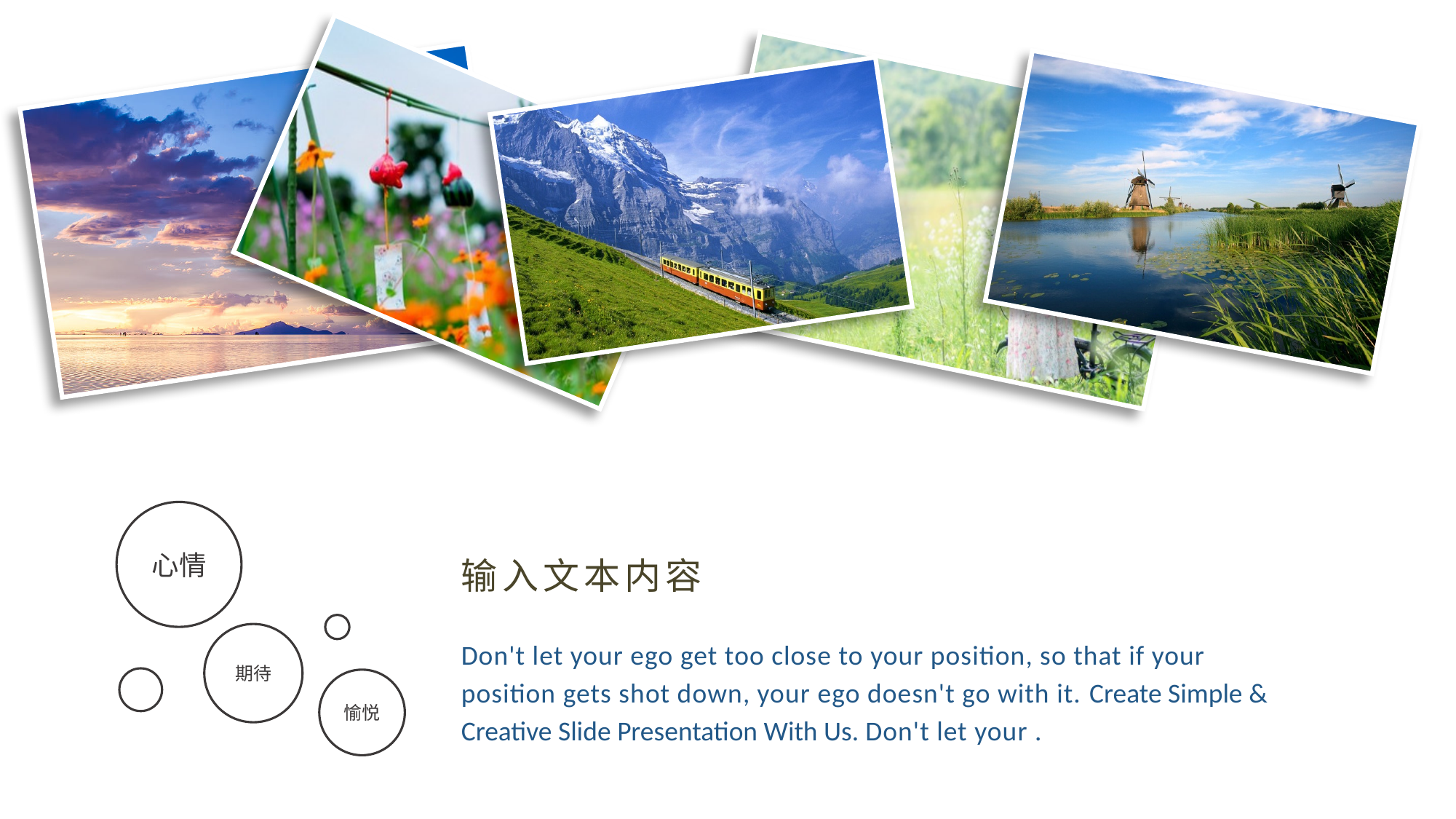

心情
输入文本内容

期待
Don't let your ego get too close to your position, so that if your position gets shot down, your ego doesn't go with it. Create Simple & Creative Slide Presentation With Us. Don't let your .

愉悦
延迟符